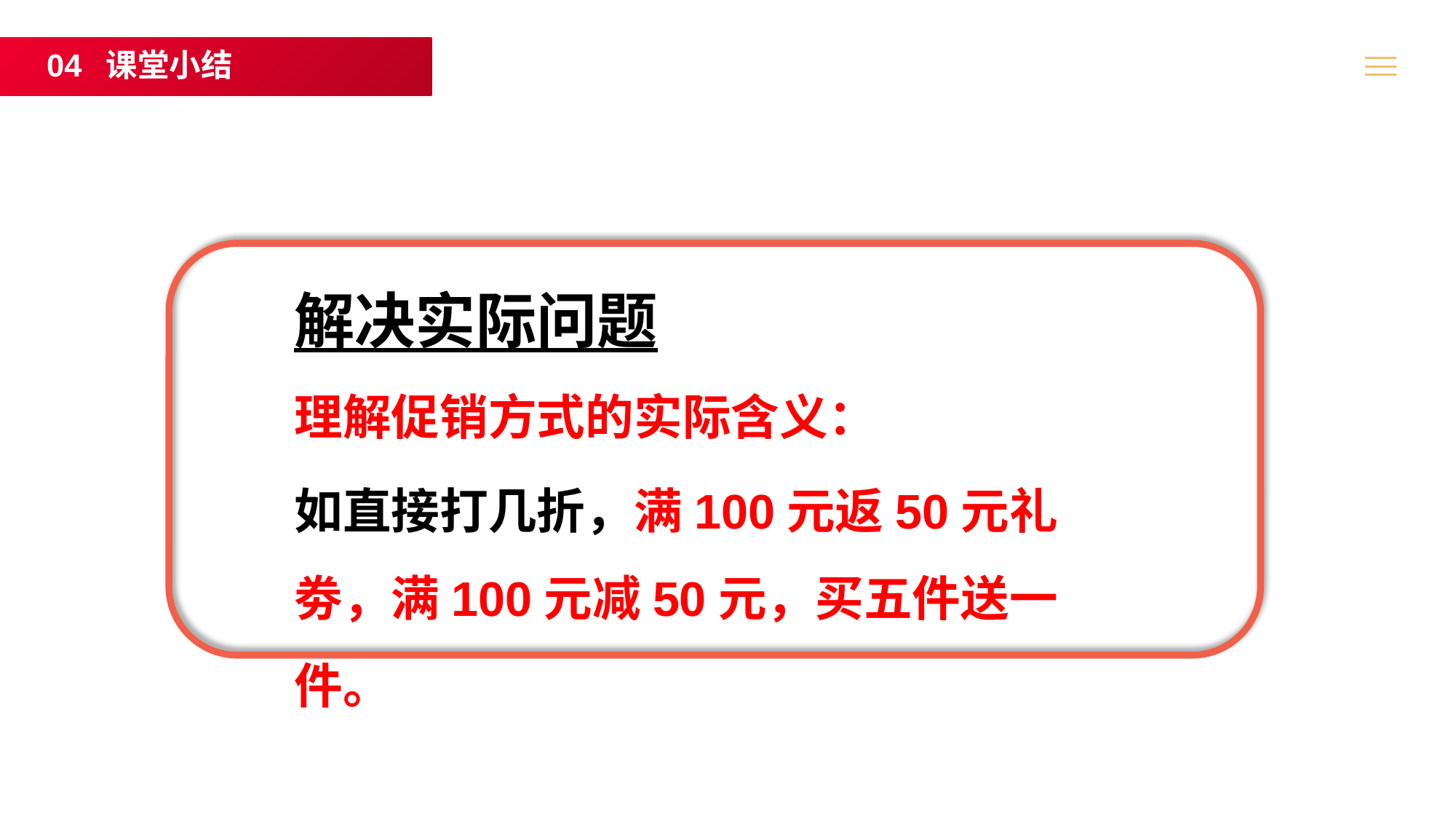

04  课堂小结

解决实际问题
理解促销方式的实际含义：
如直接打几折，满100元返50元礼劵，满100元减50元，买五件送一件。